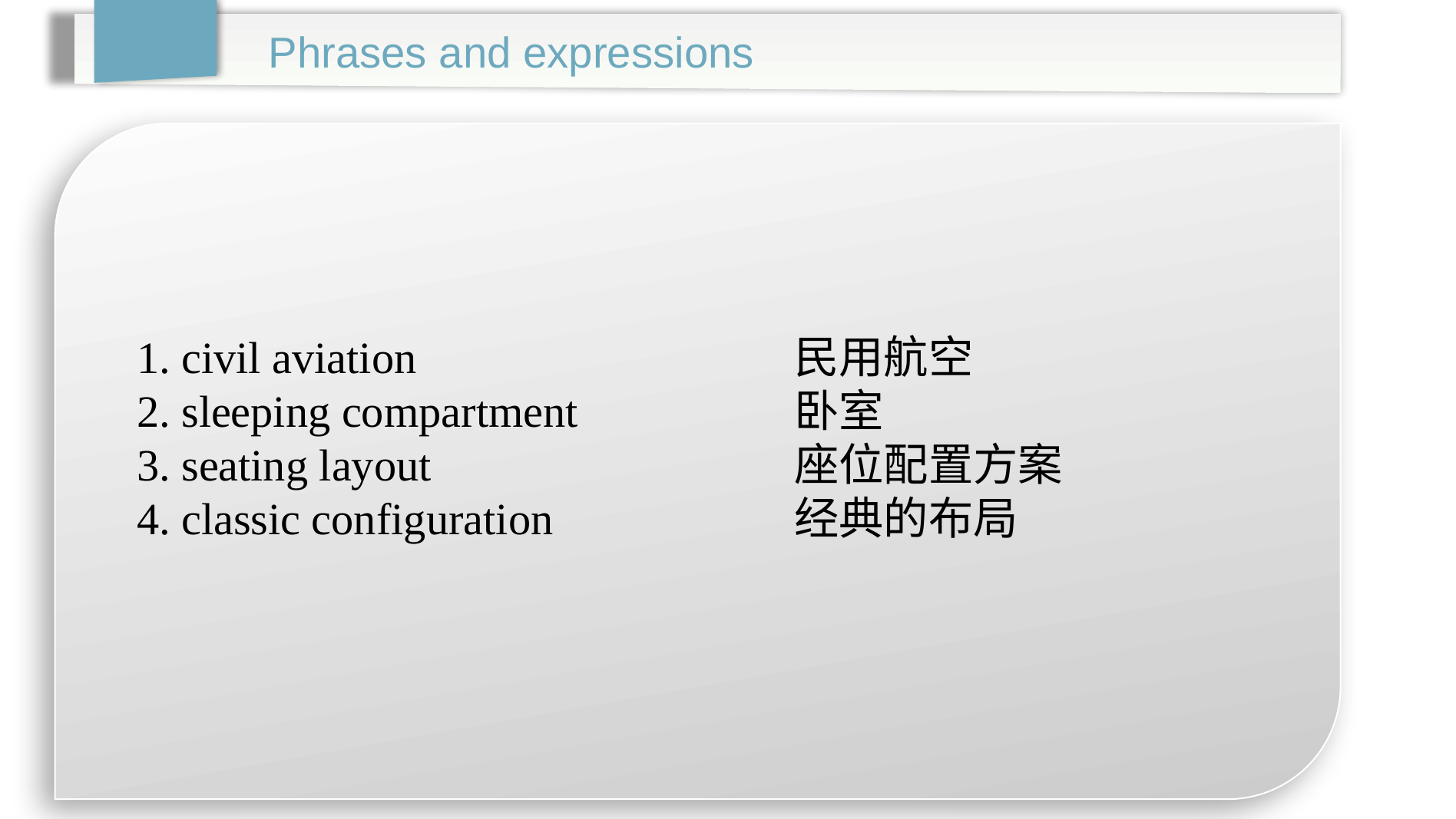

Phrases and expressions

1. civil aviation				民用航空
2. sleeping compartment		卧室
3. seating layout				座位配置方案
4. classic configuration			经典的布局